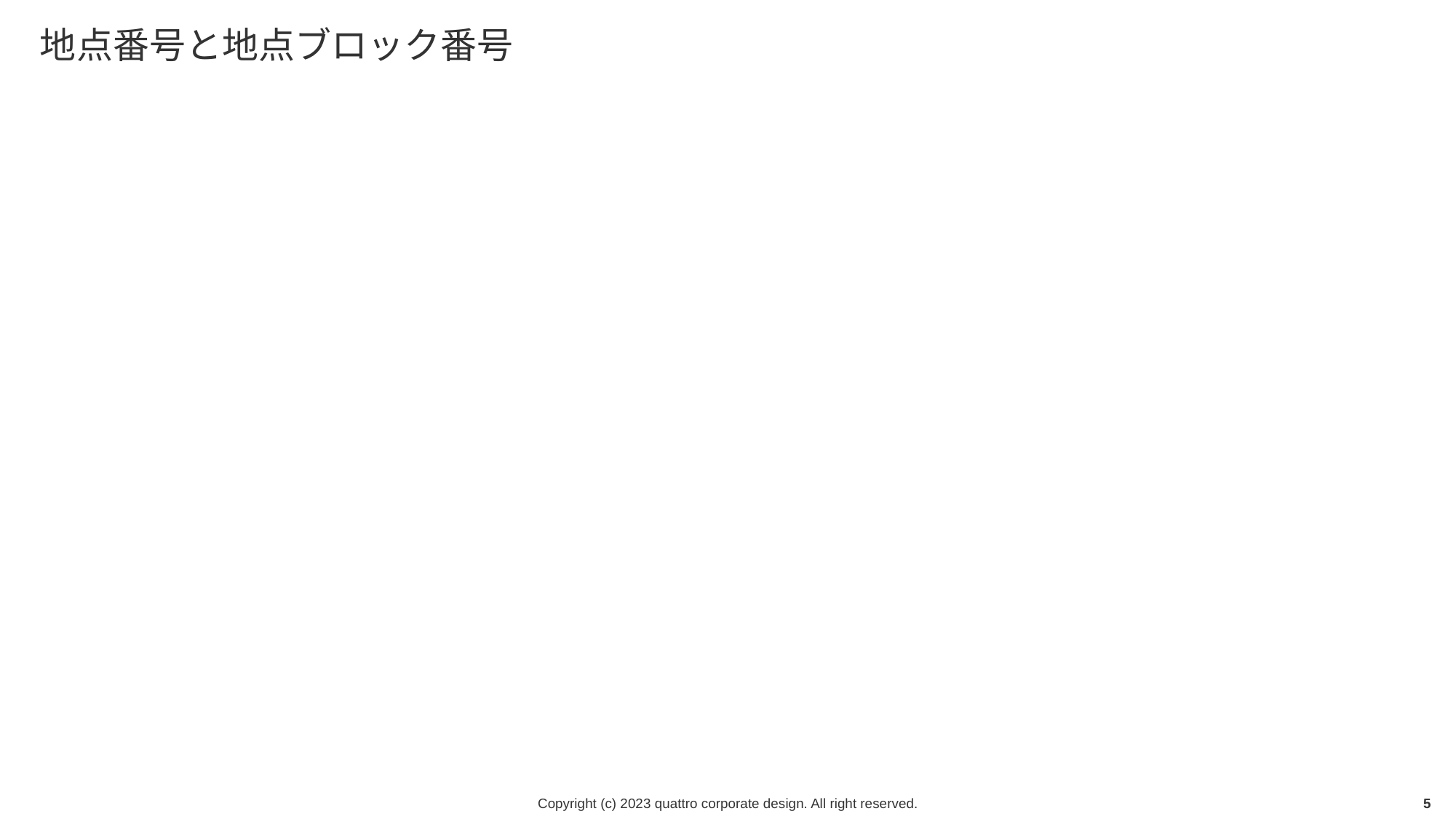

# 地点番号と地点ブロック番号
Copyright (c) 2023 quattro corporate design. All right reserved.
5